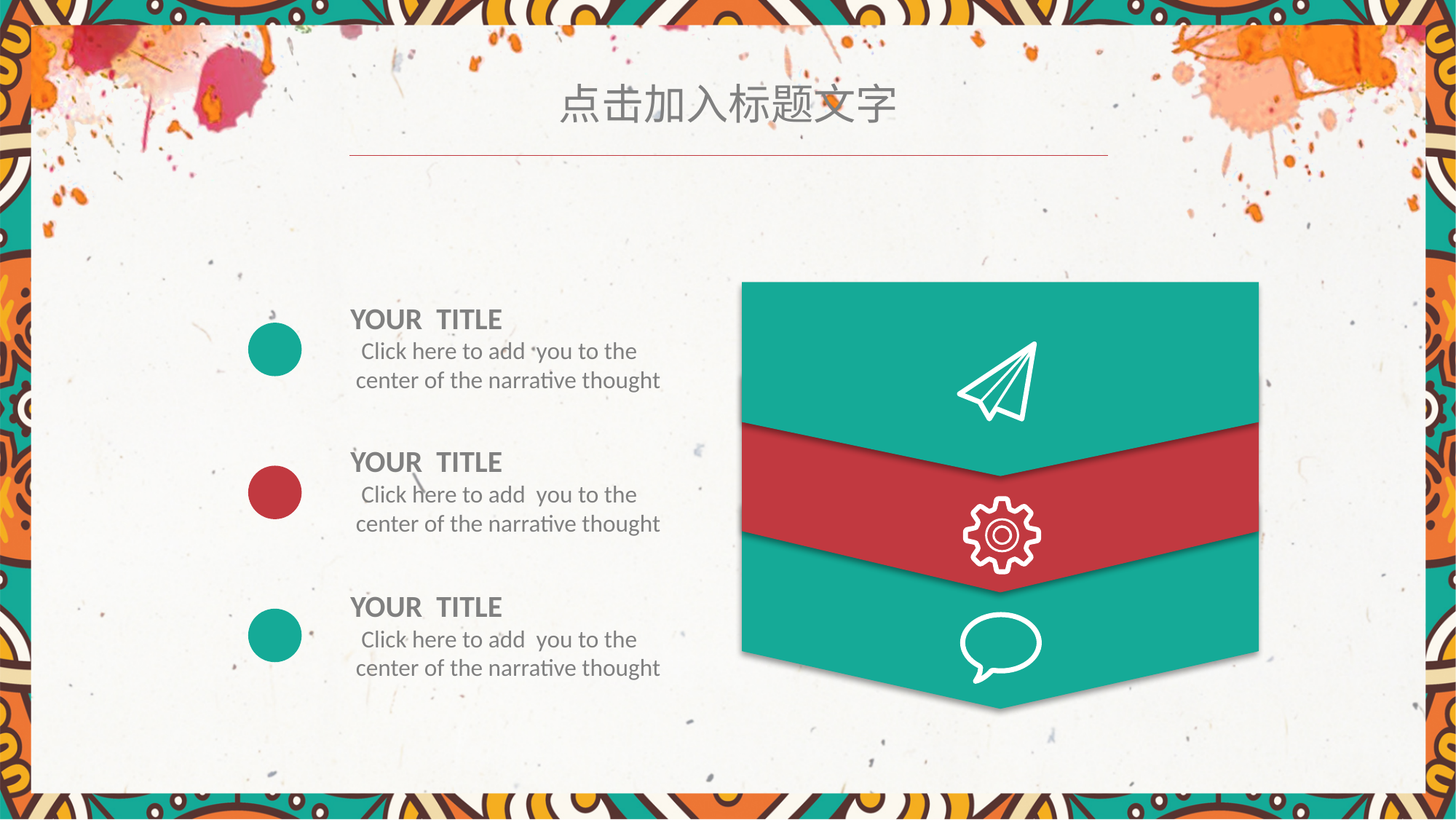

点击加入标题文字

YOUR  TITLE
  Click here to add  you to the
 center of the narrative thought

YOUR  TITLE
  Click here to add  you to the
 center of the narrative thought

YOUR  TITLE
  Click here to add  you to the
 center of the narrative thought